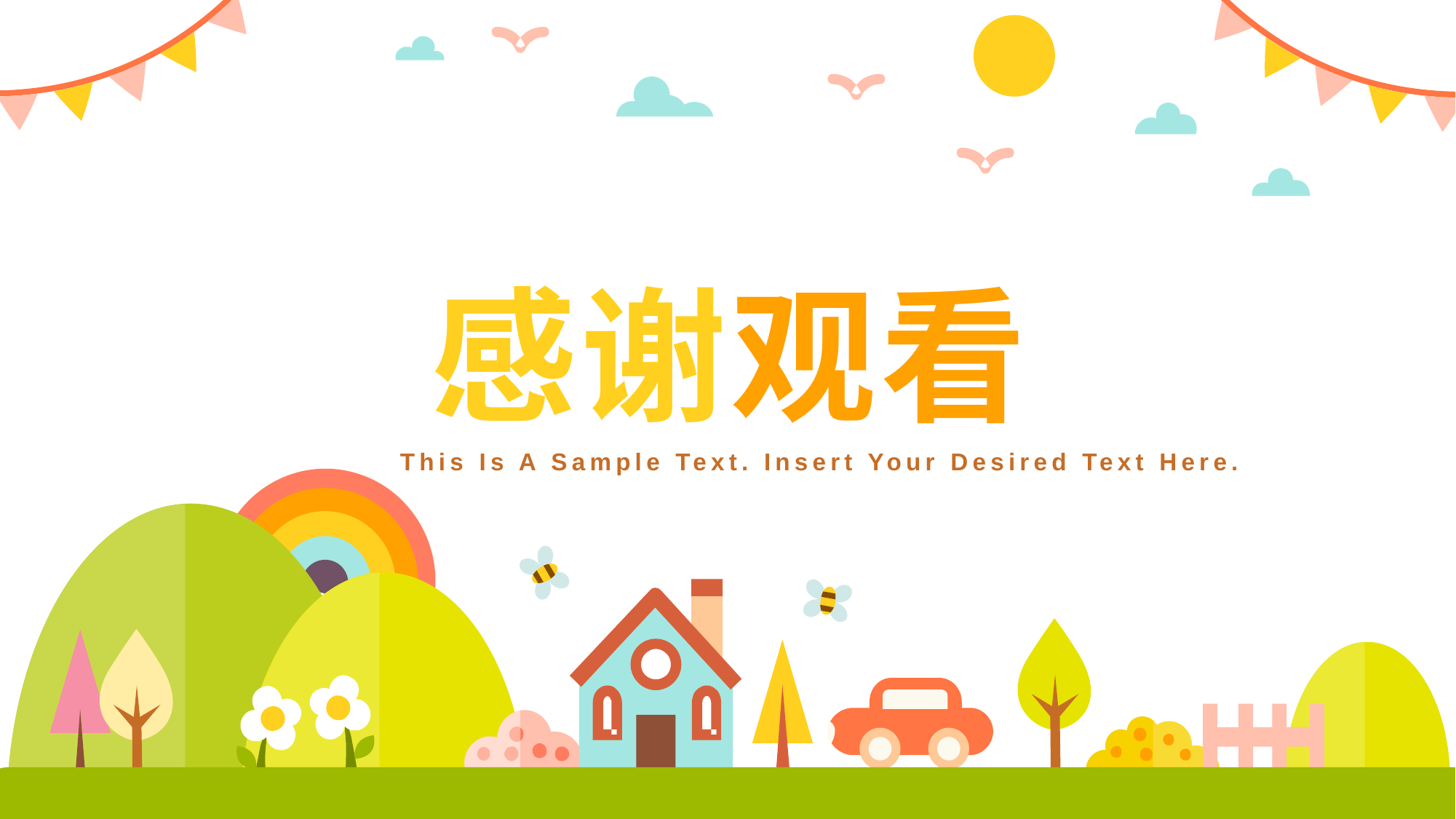

感谢观看
This Is A Sample Text. Insert Your Desired Text Here.